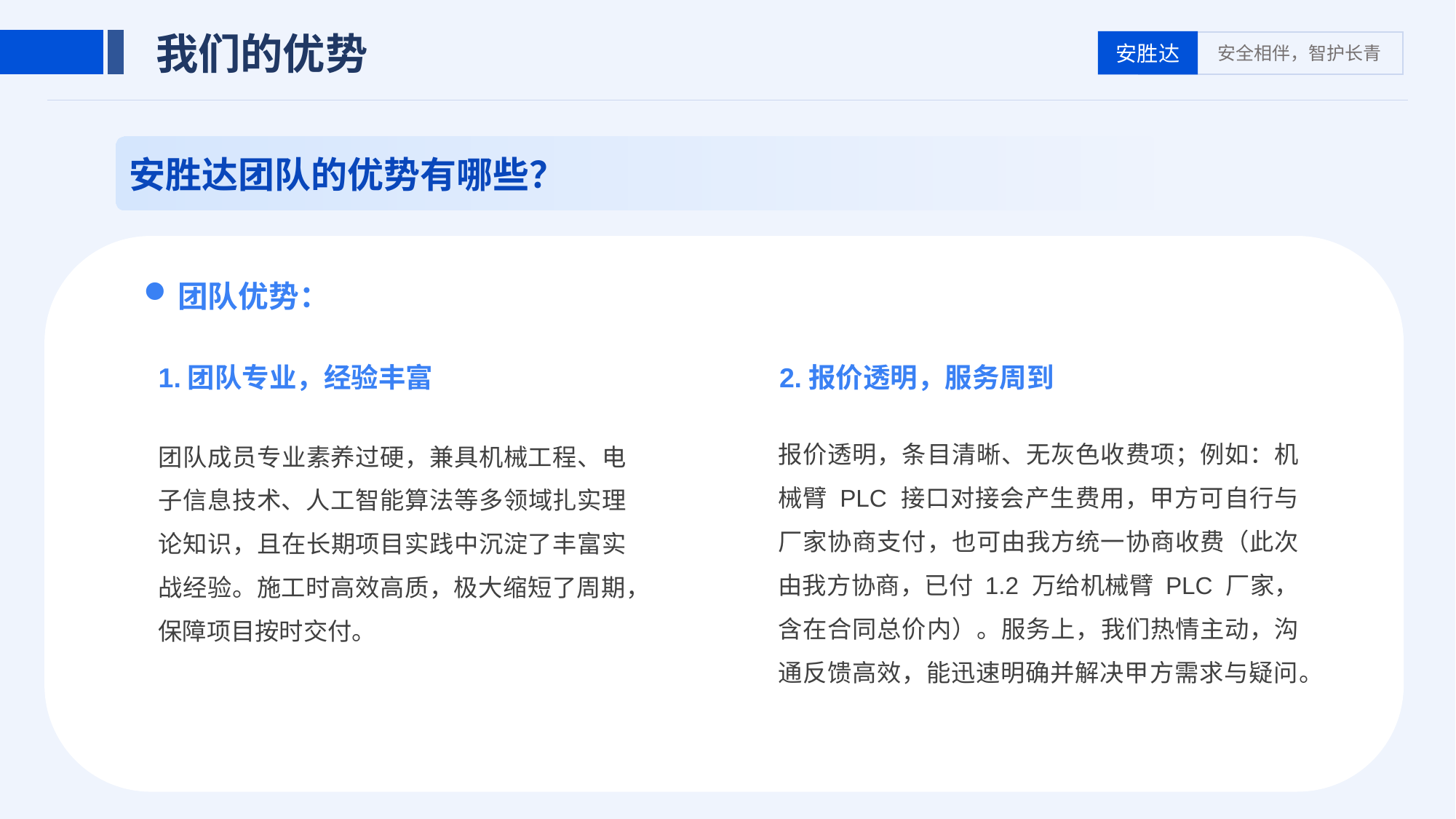

我们的优势
安胜达团队的优势有哪些？

团队优势：
1.团队专业，经验丰富
2.报价透明，服务周到

报价透明，条目清晰、无灰色收费项；例如：机械臂 PLC 接口对接会产生费用，甲方可自行与厂家协商支付，也可由我方统一协商收费（此次由我方协商，已付 1.2 万给机械臂 PLC 厂家，含在合同总价内）。服务上，我们热情主动，沟通反馈高效，能迅速明确并解决甲方需求与疑问。
团队成员专业素养过硬，兼具机械工程、电子信息技术、人工智能算法等多领域扎实理论知识，且在长期项目实践中沉淀了丰富实战经验。施工时高效高质，极大缩短了周期，保障项目按时交付。